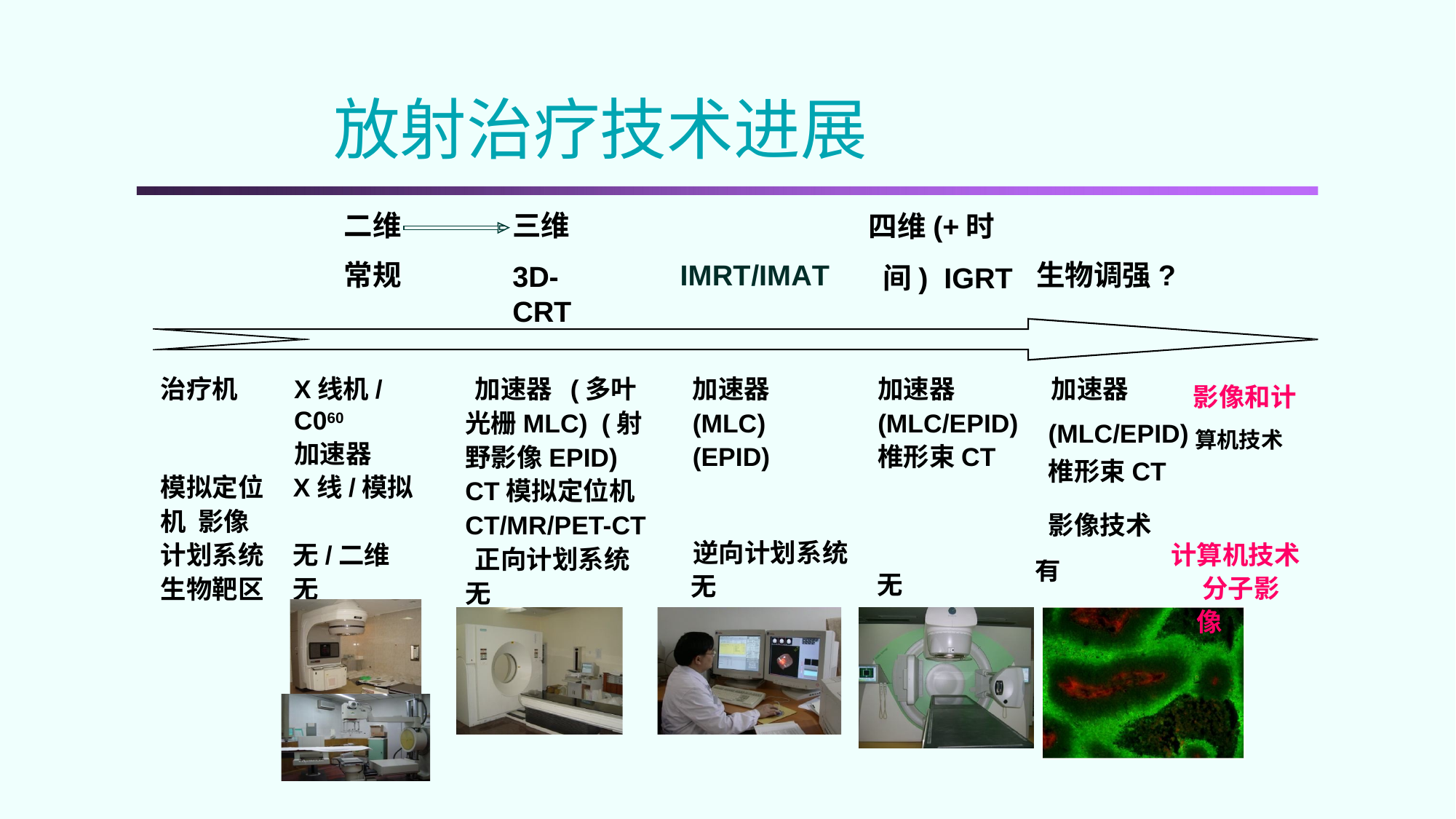

# 放射治疗技术进展

四维(+时间)  IGRT
二维
常规
三维
3D-CRT

IMRT/IMAT
生物调强?

加速器  (多叶光栅MLC)  (射野影像EPID)  CT模拟定位机  CT/MR/PET-CT
正向计划系统  无
治疗机
X线机/C060
加速器
加速器
(MLC)
(EPID)
加速器
(MLC/EPID)
椎形束CT
加速器
影像和计
(MLC/EPID)算机技术
椎形束CT
影像技术
模拟定位	X线/模拟机  影像
计划系统	无/二维
生物靶区	无

逆向计划系统  无
计算机技术  分子影像

有
无